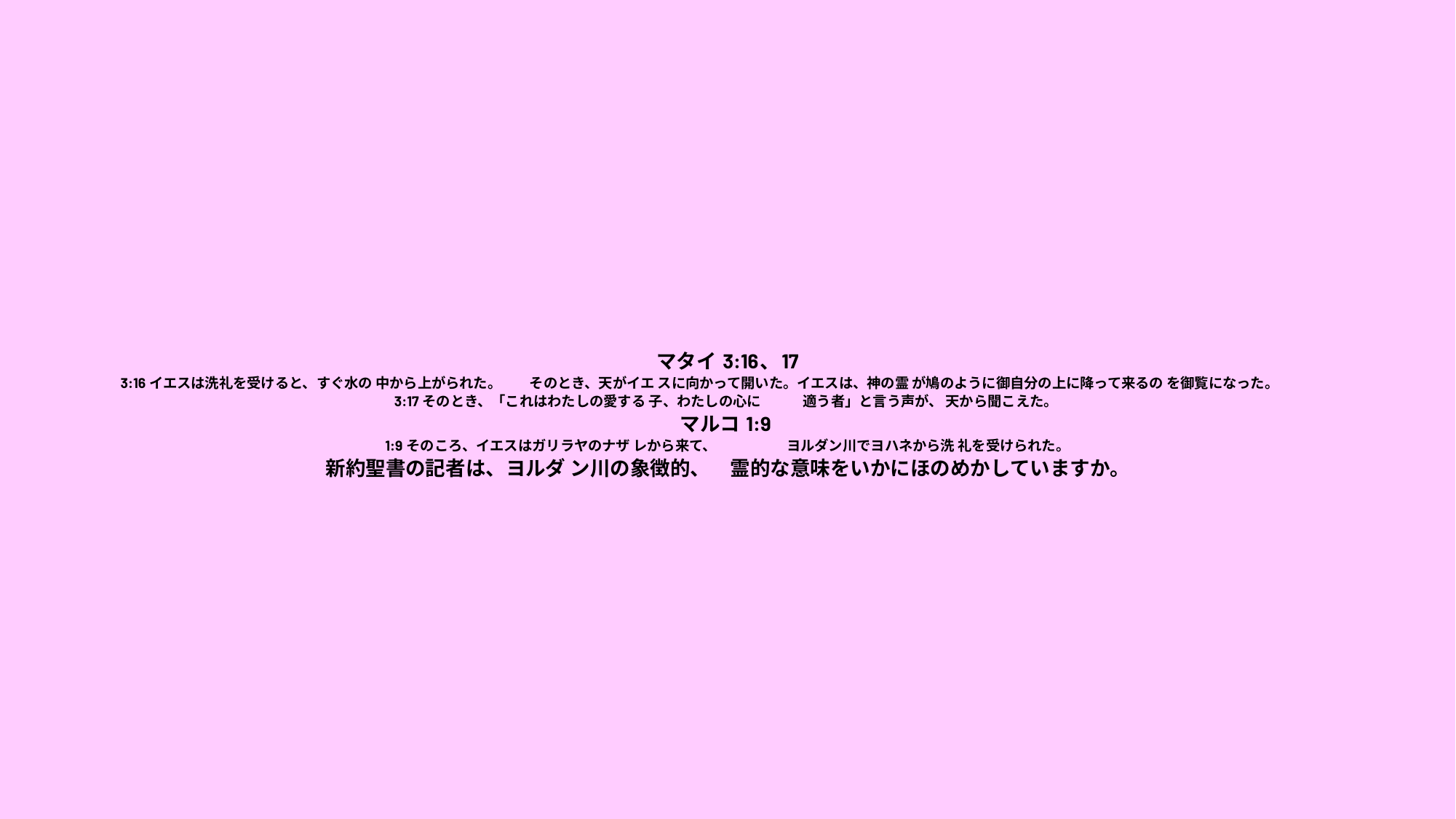

# マタイ 3:16、17 3:16 イエスは洗礼を受けると、すぐ水の 中から上がられた。　　そのとき、天がイエ スに向かって開いた。イエスは、神の霊 が鳩のように御自分の上に降って来るの を御覧になった。　　　　 3:17 そのとき、「これはわたしの愛する 子、わたしの心に　　　適う者」と言う声が、 天から聞こえた。 マルコ 1:9 1:9 そのころ、イエスはガリラヤのナザ レから来て、　　　　　ヨルダン川でヨハネから洗 礼を受けられた。 新約聖書の記者は、ヨルダ ン川の象徴的、　霊的な意味をいかにほのめかしていますか。